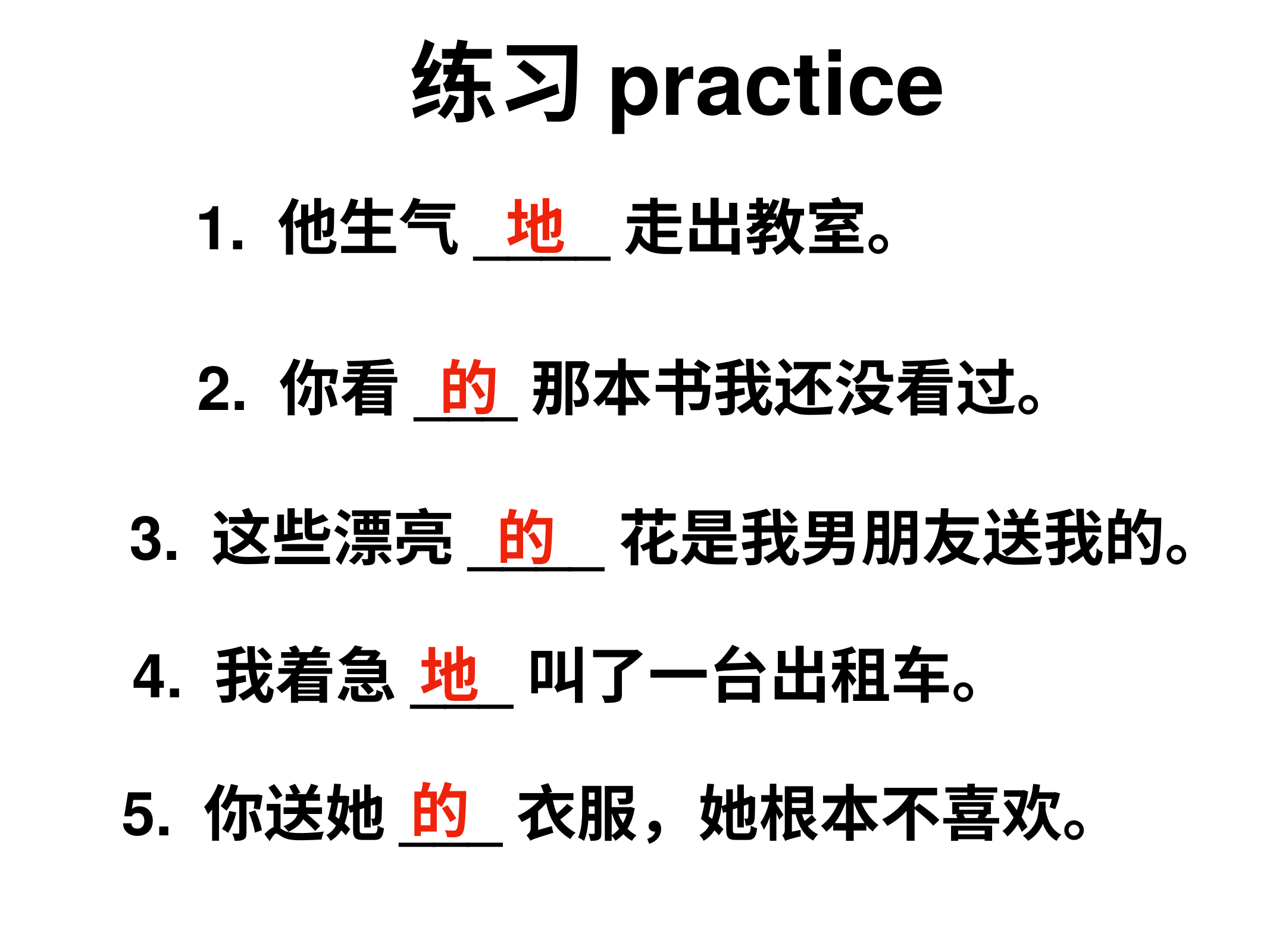

练习practice
1. 他生气____走出教室。
地
2. 你看___那本书我还没看过。
的
3. 这些漂亮____花是我男朋友送我的。
的
4. 我着急___叫了一台出租车。
地
的
5. 你送她___衣服，她根本不喜欢。